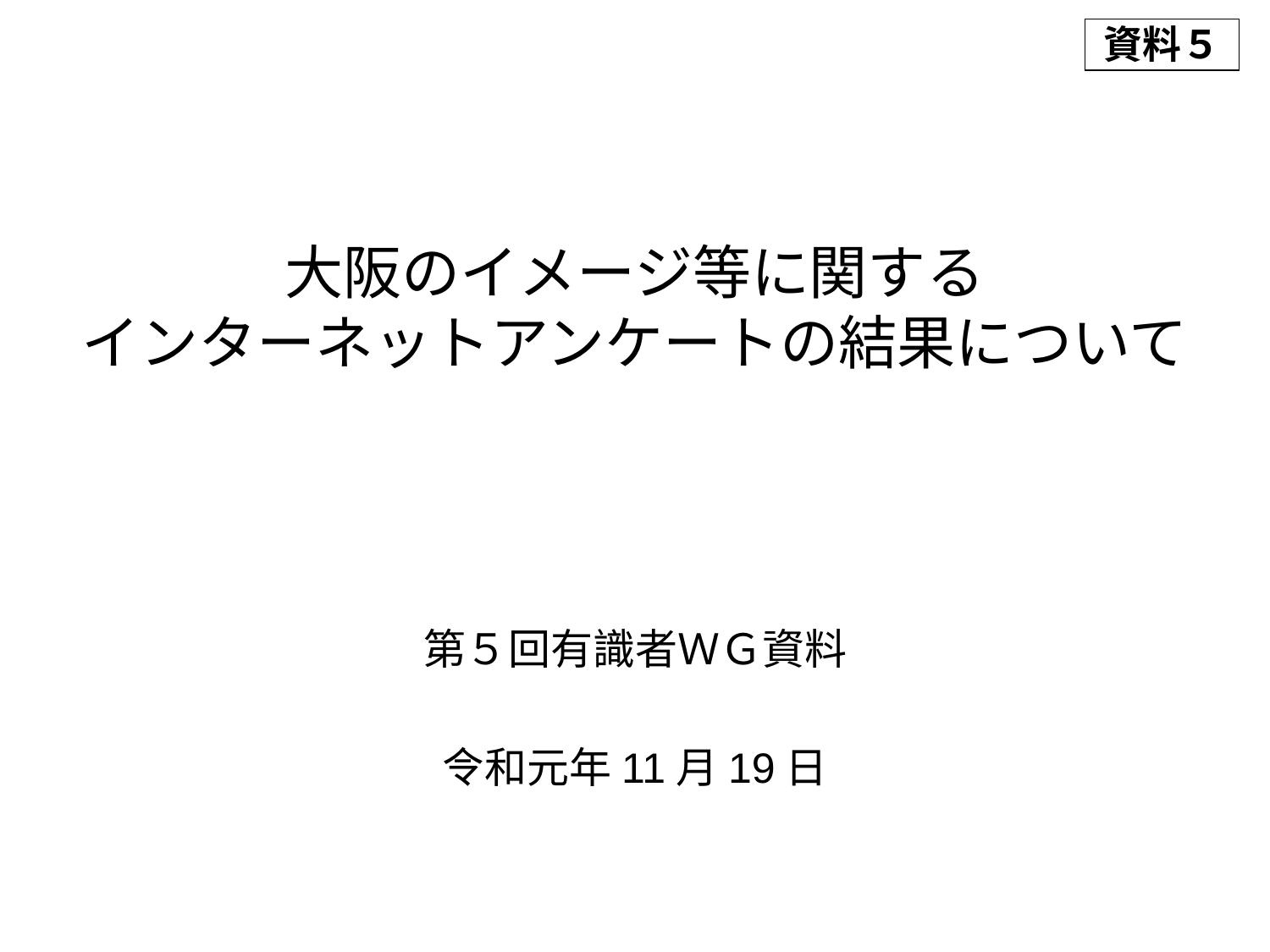

資料５
# 大阪のイメージ等に関する インターネットアンケートの結果について
第５回有識者ＷＧ資料

令和元年11月19日